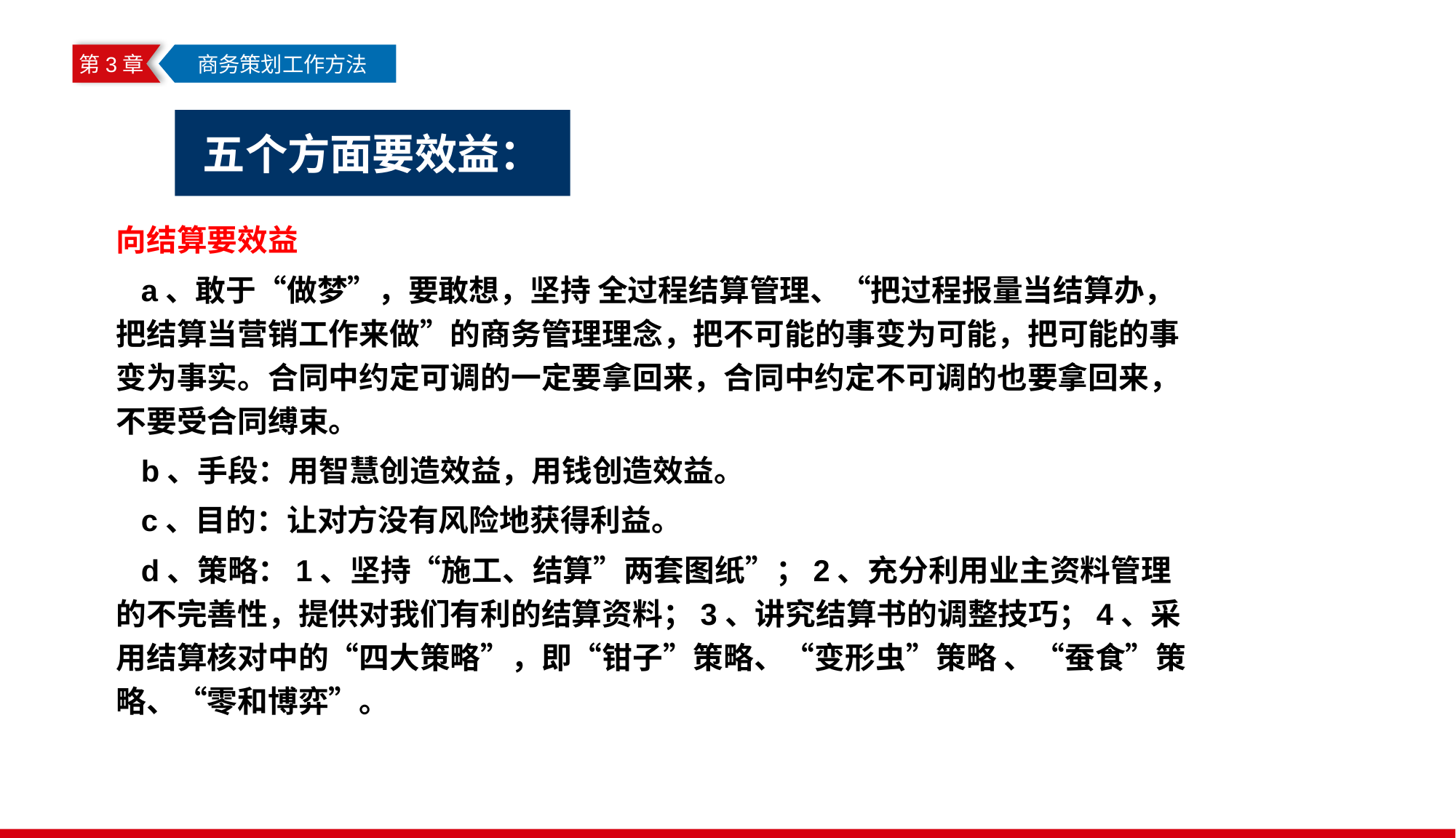

第3章
    商务策划工作方法
五个方面要效益：
向结算要效益
   a、敢于“做梦”，要敢想，坚持 全过程结算管理、“把过程报量当结算办，把结算当营销工作来做”的商务管理理念，把不可能的事变为可能，把可能的事变为事实。合同中约定可调的一定要拿回来，合同中约定不可调的也要拿回来，不要受合同缚束。
   b、手段：用智慧创造效益，用钱创造效益。
   c、目的：让对方没有风险地获得利益。
   d、策略：1、坚持“施工、结算”两套图纸”；2、充分利用业主资料管理的不完善性，提供对我们有利的结算资料；3、讲究结算书的调整技巧；4、采用结算核对中的“四大策略”，即“钳子”策略、“变形虫”策略 、“蚕食”策略、“零和博弈”。